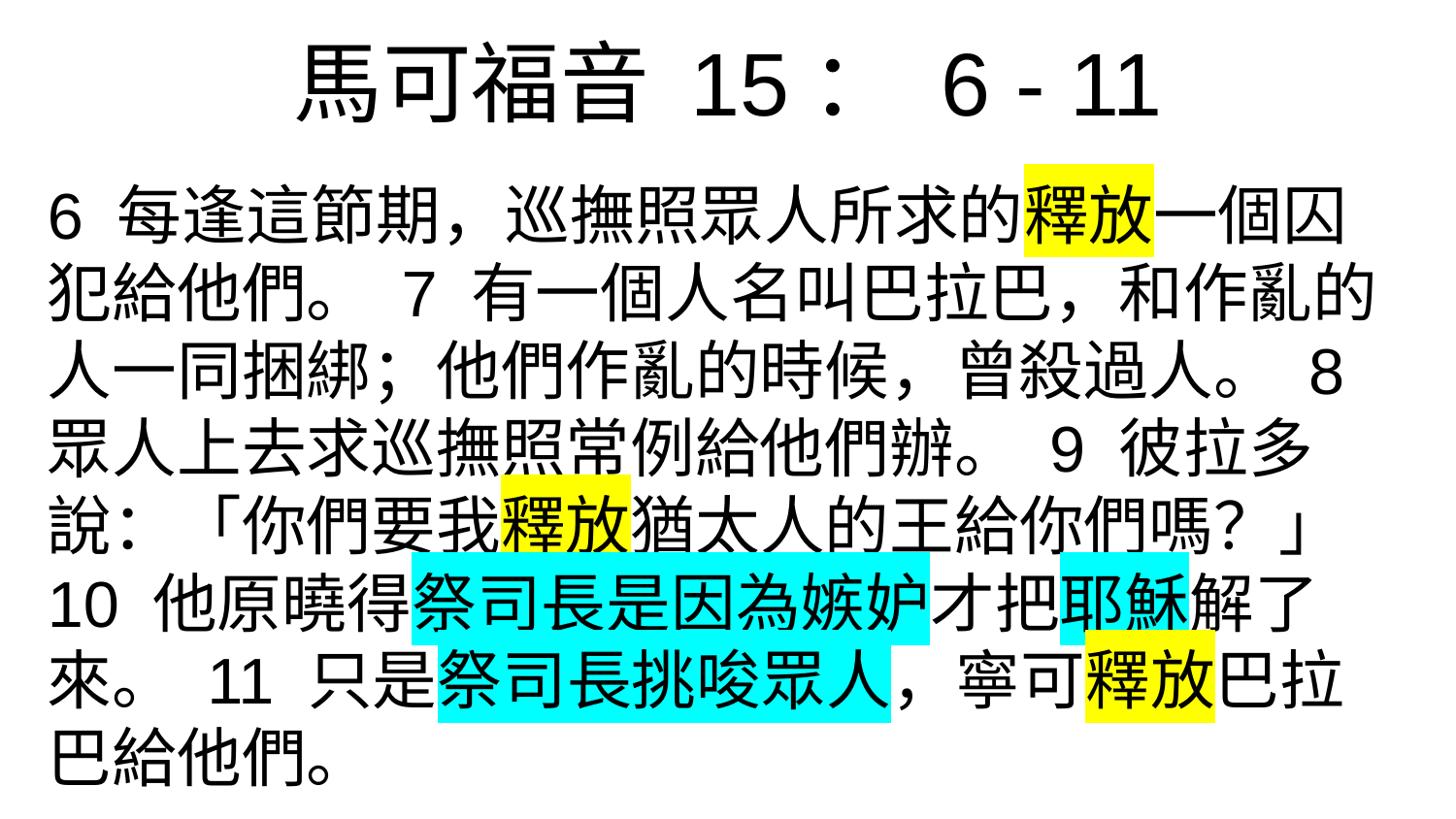

# 馬可福音 15： 6 - 11
6 每逢這節期，巡撫照眾人所求的釋放一個囚犯給他們。 7 有一個人名叫巴拉巴，和作亂的人一同捆綁；他們作亂的時候，曾殺過人。 8 眾人上去求巡撫照常例給他們辦。 9 彼拉多說：「你們要我釋放猶太人的王給你們嗎？」 10 他原曉得祭司長是因為嫉妒才把耶穌解了來。 11 只是祭司長挑唆眾人，寧可釋放巴拉巴給他們。